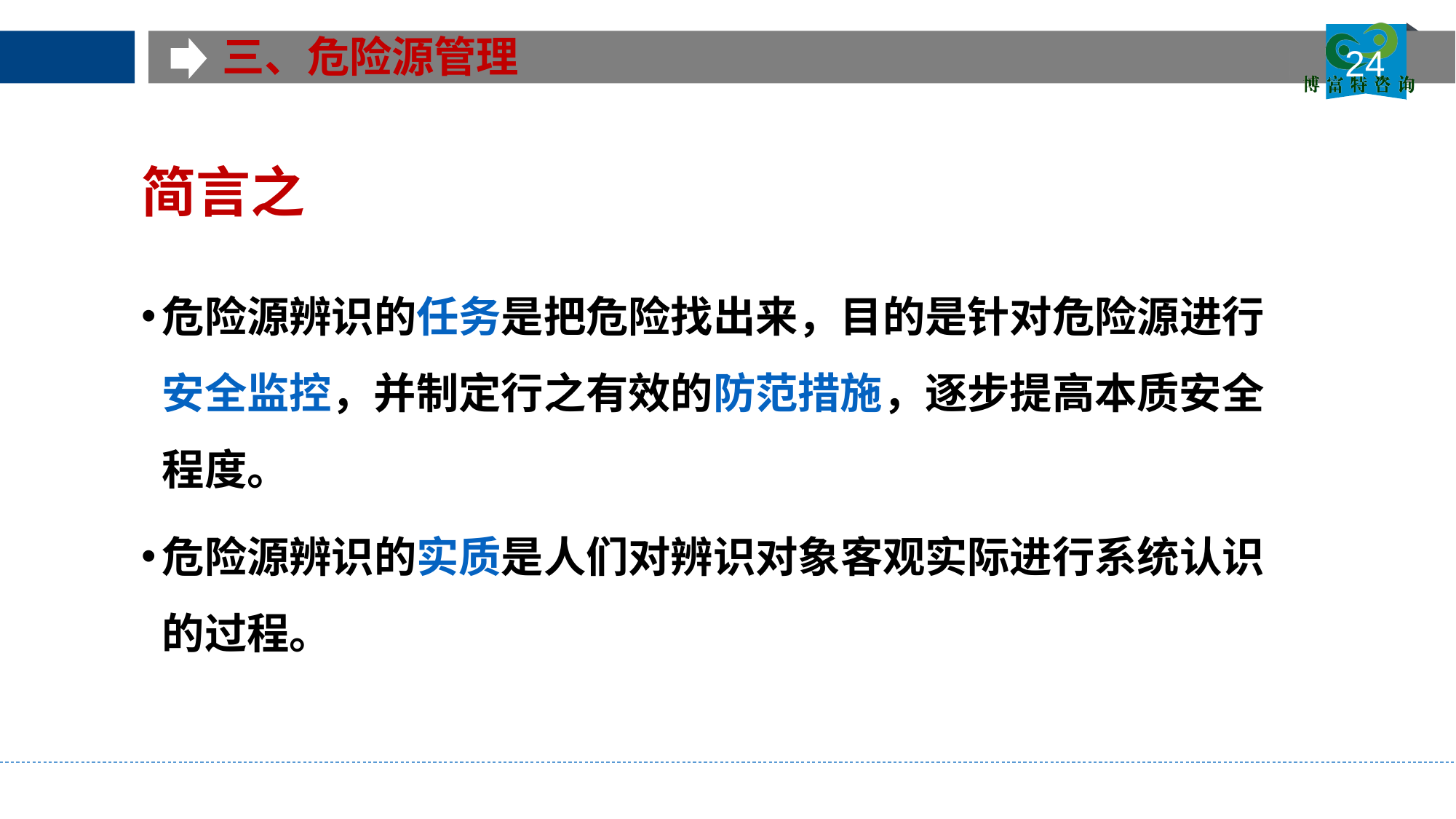

三、危险源管理
24
# 简言之
危险源辨识的任务是把危险找出来，目的是针对危险源进行安全监控，并制定行之有效的防范措施，逐步提高本质安全程度。
危险源辨识的实质是人们对辨识对象客观实际进行系统认识的过程。